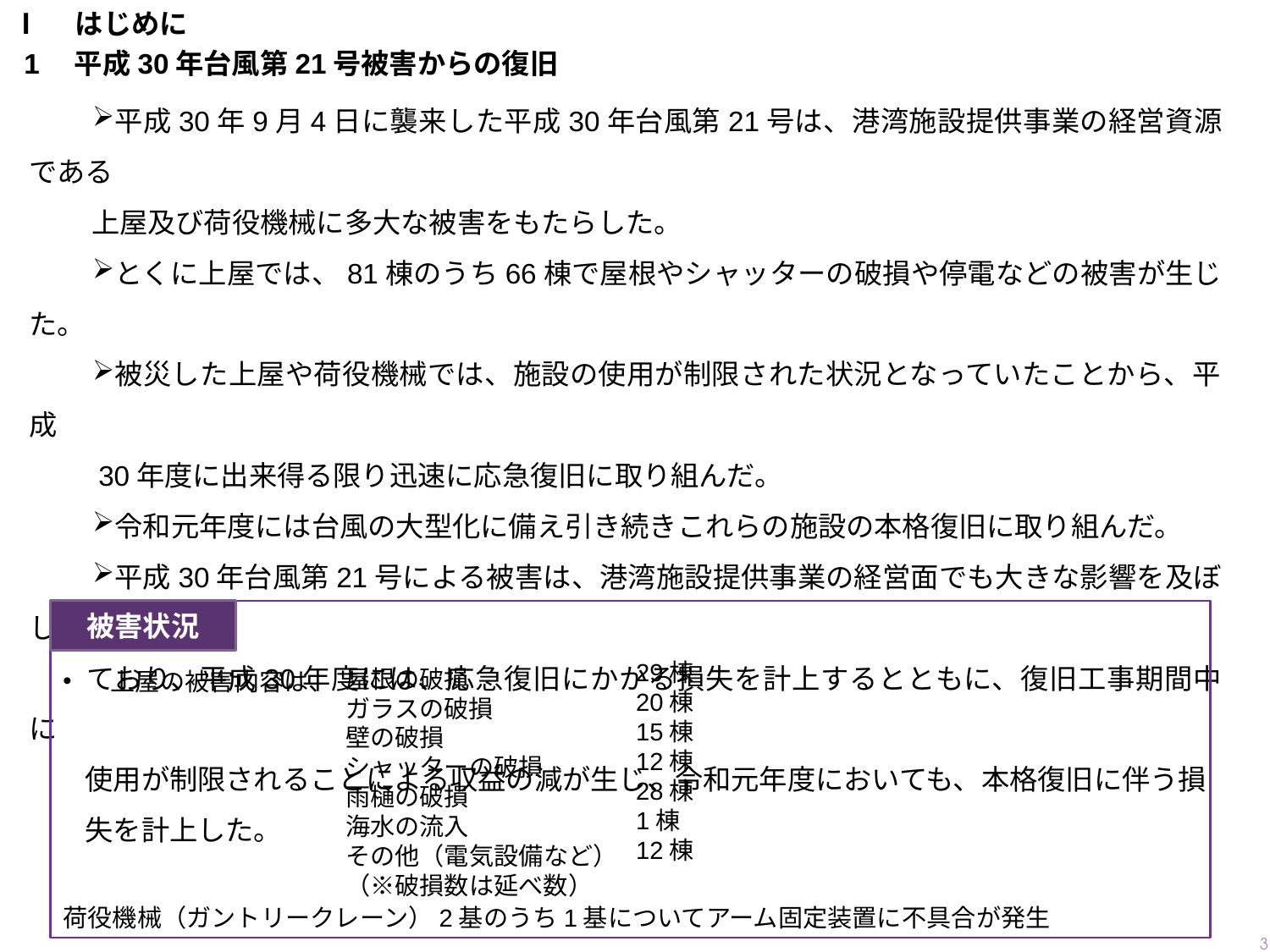

Ⅰ　はじめに
1　平成30年台風第21号被害からの復旧
平成30年9月4日に襲来した平成30年台風第21号は、港湾施設提供事業の経営資源である
　　 上屋及び荷役機械に多大な被害をもたらした。
とくに上屋では、81棟のうち66棟で屋根やシャッターの破損や停電などの被害が生じた。
被災した上屋や荷役機械では、施設の使用が制限された状況となっていたことから、平成
　　 30年度に出来得る限り迅速に応急復旧に取り組んだ。
令和元年度には台風の大型化に備え引き続きこれらの施設の本格復旧に取り組んだ。
平成30年台風第21号による被害は、港湾施設提供事業の経営面でも大きな影響を及ぼし
　　ており、平成30年度には、応急復旧にかかる損失を計上するとともに、復旧工事期間中に
　　使用が制限されることによる収益の減が生じ、令和元年度においても、本格復旧に伴う損
　　失を計上した。
被害状況

上屋の被害内容は、

荷役機械（ガントリークレーン）2基のうち1基についてアーム固定装置に不具合が発生
29棟
20棟
15棟
12棟
28棟
1棟
12棟

屋根の破損
ガラスの破損
壁の破損
シャッターの破損
雨樋の破損
海水の流入
その他（電気設備など）
（※破損数は延べ数）

3